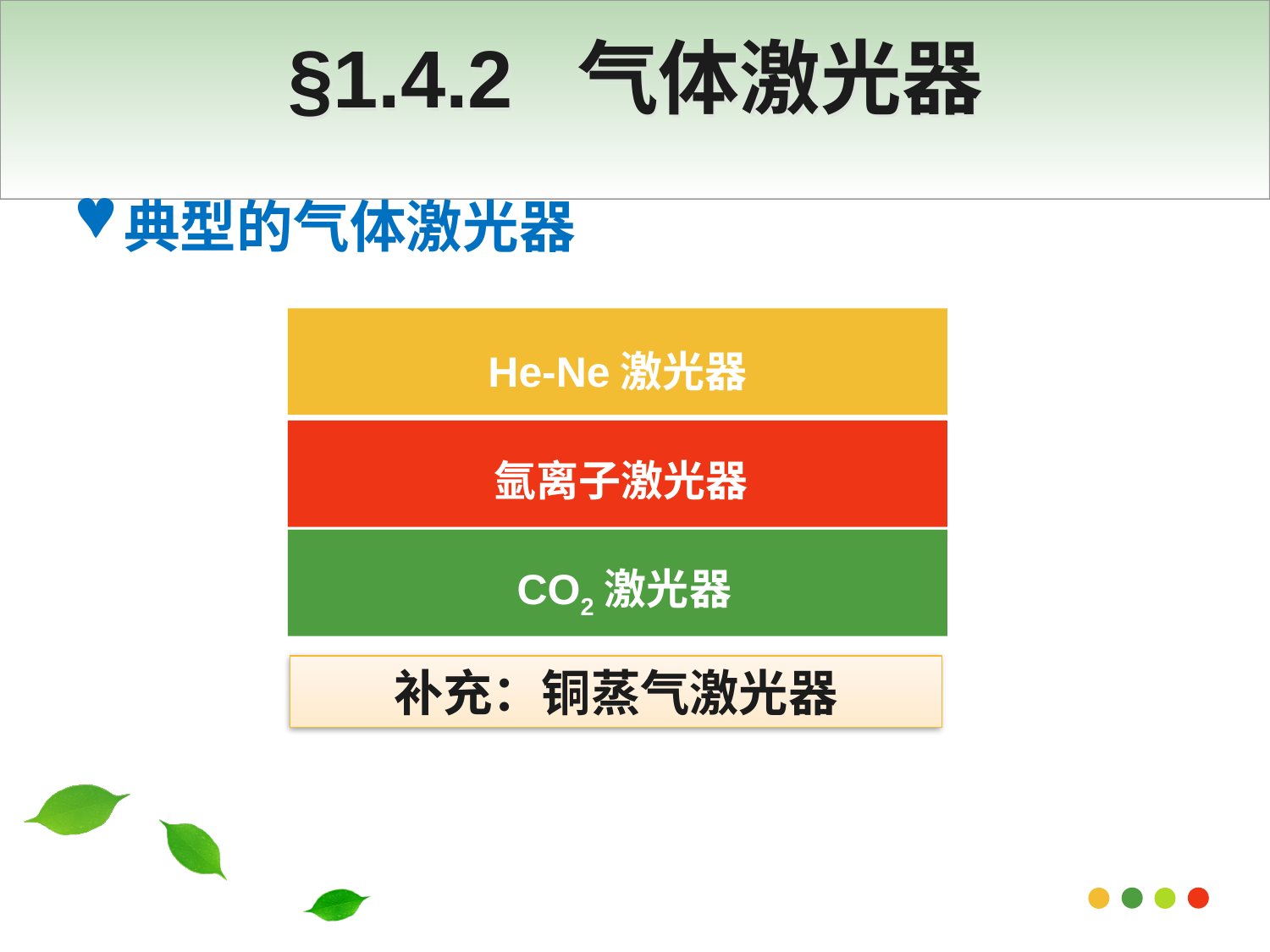

# §1.4.2  气体激光器
典型的气体激光器

He-Ne激光器

氩离子激光器

CO2激光器
补充：铜蒸气激光器